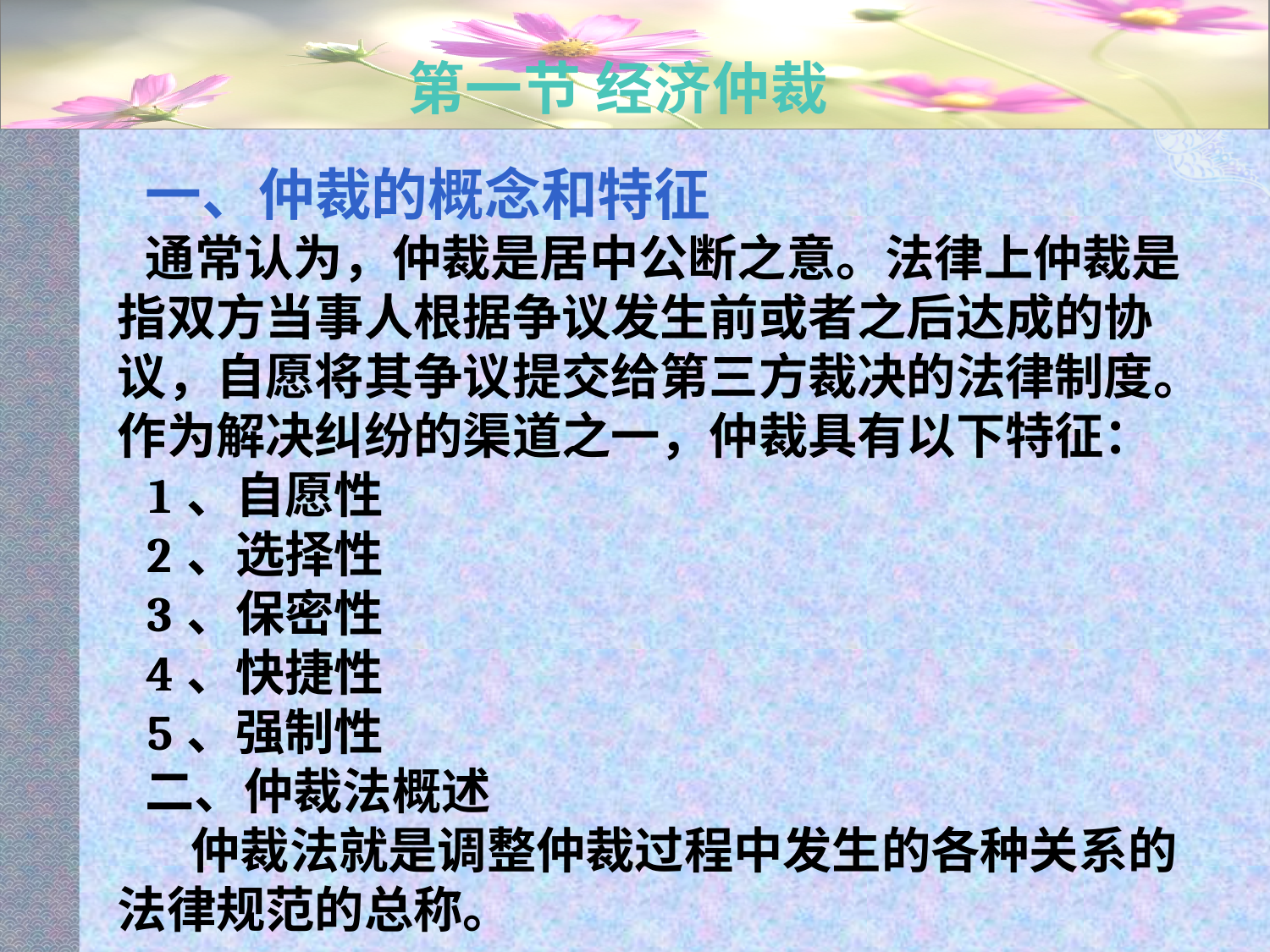

# 第一节 经济仲裁
一、仲裁的概念和特征
通常认为，仲裁是居中公断之意。法律上仲裁是指双方当事人根据争议发生前或者之后达成的协议，自愿将其争议提交给第三方裁决的法律制度。作为解决纠纷的渠道之一，仲裁具有以下特征：
1、自愿性
2、选择性
3、保密性
4、快捷性
5、强制性
二、仲裁法概述
   仲裁法就是调整仲裁过程中发生的各种关系的法律规范的总称。